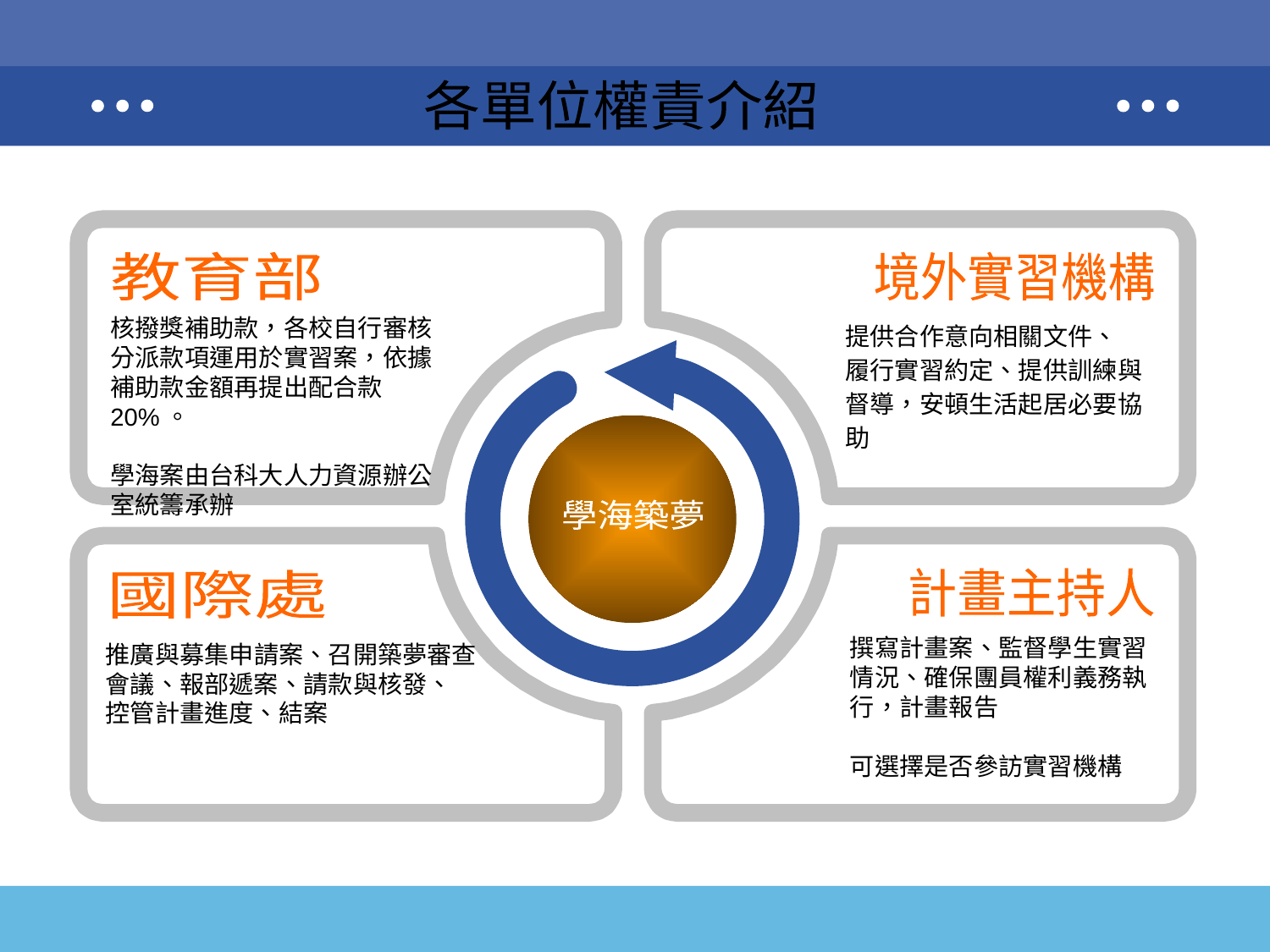

各單位權責介紹

教育部
境外實習機構
核撥獎補助款，各校自行審核分派款項運用於實習案，依據補助款金額再提出配合款20%。

學海案由台科大人力資源辦公室統籌承辦
提供合作意向相關文件、
履行實習約定、提供訓練與督導，安頓生活起居必要協助

學海築夢

計畫主持人
國際處
撰寫計畫案、監督學生實習情況、確保團員權利義務執行，計畫報告

可選擇是否參訪實習機構
推廣與募集申請案、召開築夢審查會議、報部遞案、請款與核發、
控管計畫進度、結案